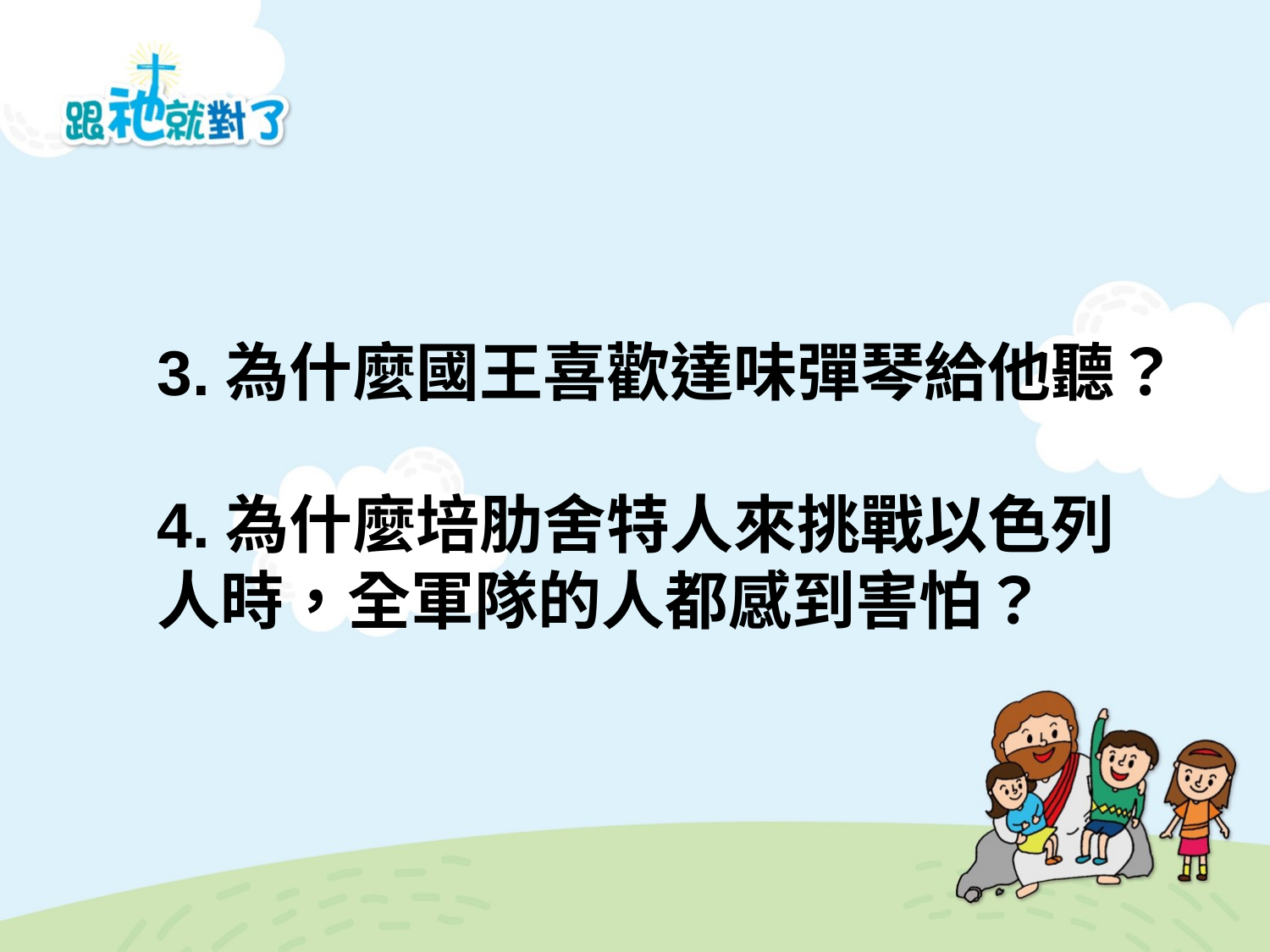

3.為什麼國王喜歡達味彈琴給他聽？

4.為什麼培肋舍特人來挑戰以色列人時，全軍隊的人都感到害怕？